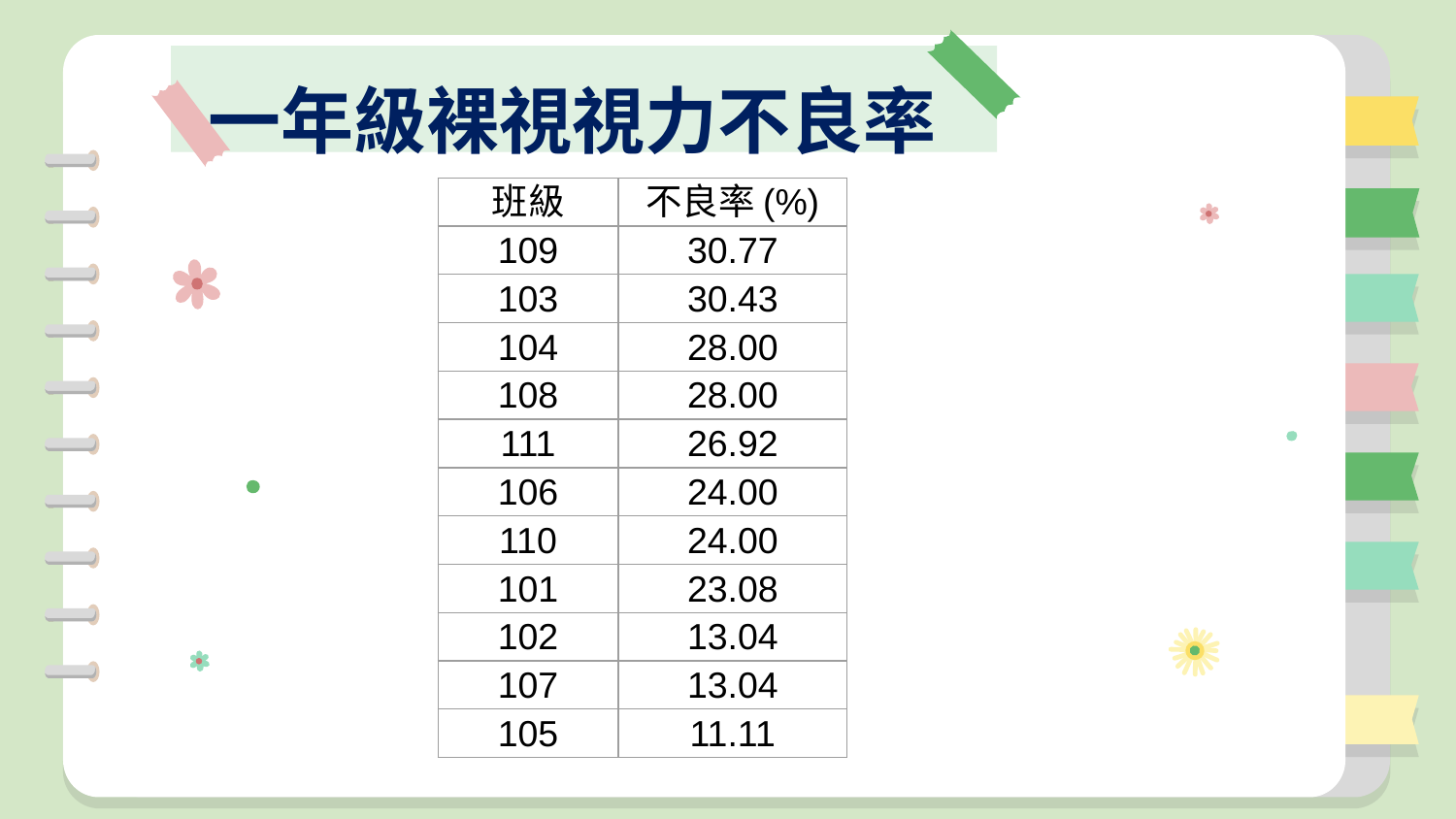

# 一年級裸視視力不良率

| 班級 | 不良率(%) |
| --- | --- |
| 109 | 30.77 |
| 103 | 30.43 |
| 104 | 28.00 |
| 108 | 28.00 |
| 111 | 26.92 |
| 106 | 24.00 |
| 110 | 24.00 |
| 101 | 23.08 |
| 102 | 13.04 |
| 107 | 13.04 |
| 105 | 11.11 |